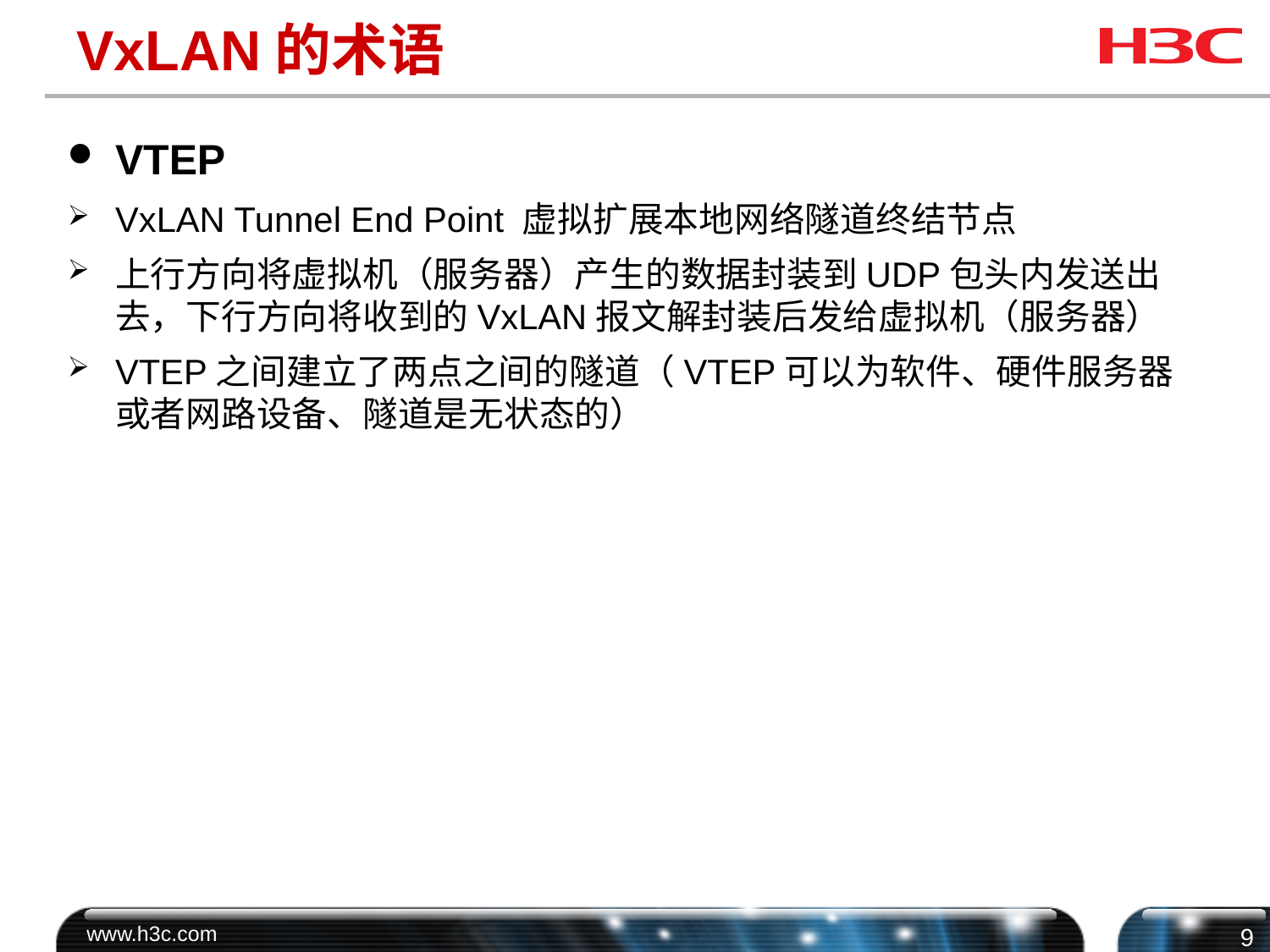

# VxLAN的术语
VTEP
VxLAN Tunnel End Point 虚拟扩展本地网络隧道终结节点
上行方向将虚拟机（服务器）产生的数据封装到UDP包头内发送出去，下行方向将收到的VxLAN报文解封装后发给虚拟机（服务器）
VTEP之间建立了两点之间的隧道（VTEP可以为软件、硬件服务器或者网路设备、隧道是无状态的）